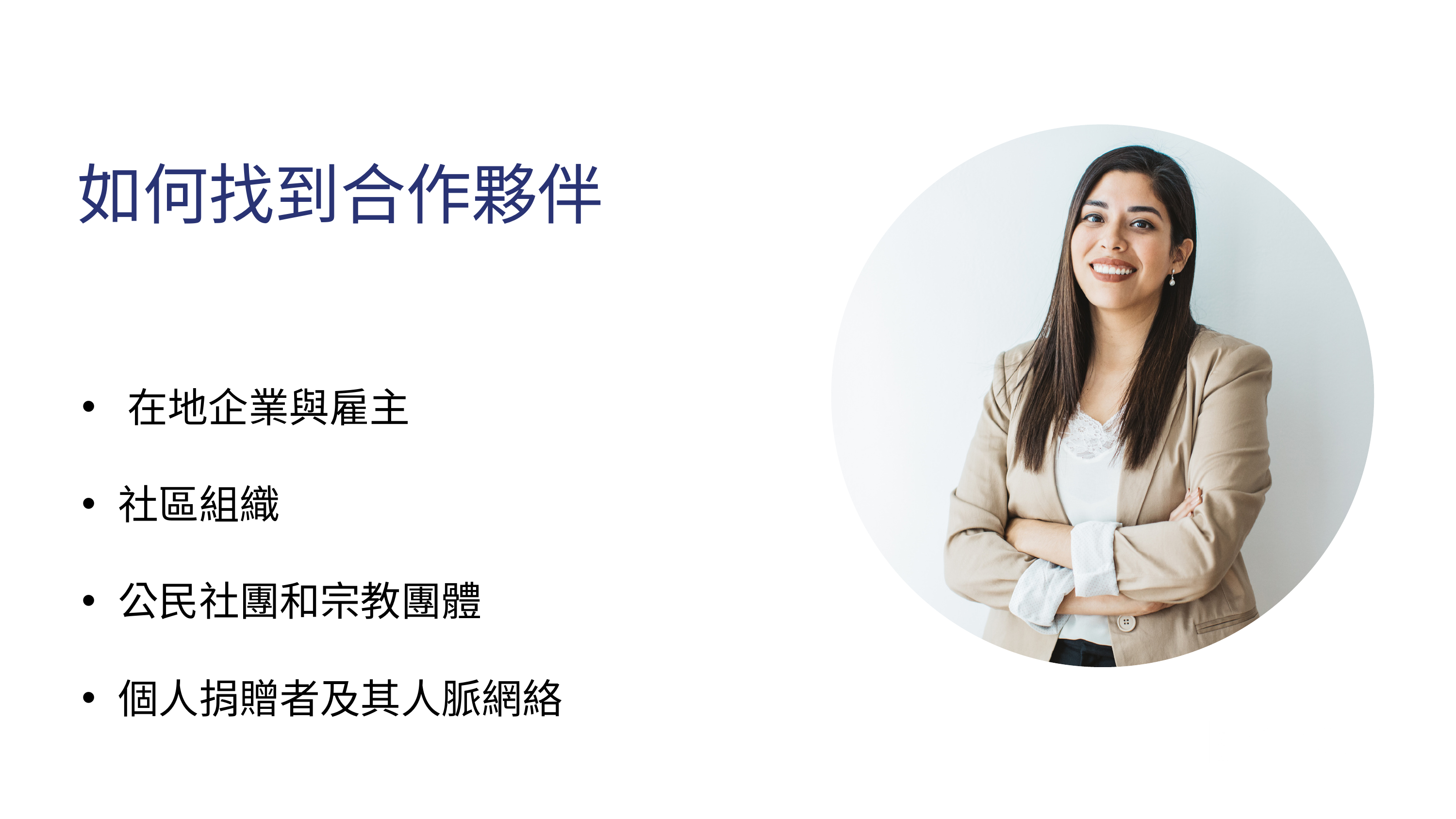

如何找到合作夥伴
在地企業與雇主
社區組織
公民社團和宗教團體
個人捐贈者及其人脈網絡